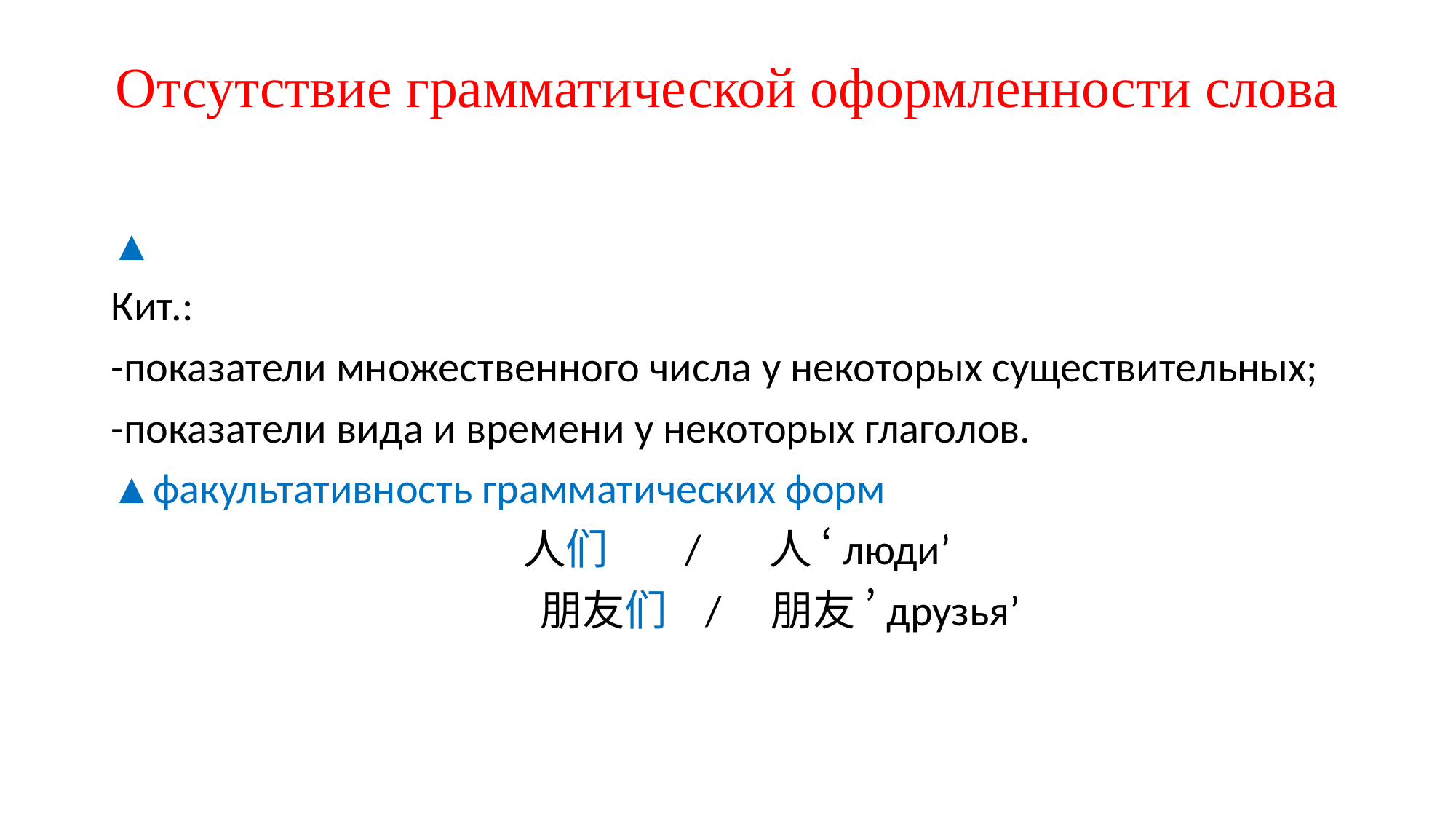

# Отсутствие грамматической оформленности слова
▲
Кит.:
-показатели множественного числа у некоторых существительных;
-показатели вида и времени у некоторых глаголов.
▲факультативность грамматических форм
 人们       /      人 ‘люди’
          朋友们   /    朋友 ’друзья’